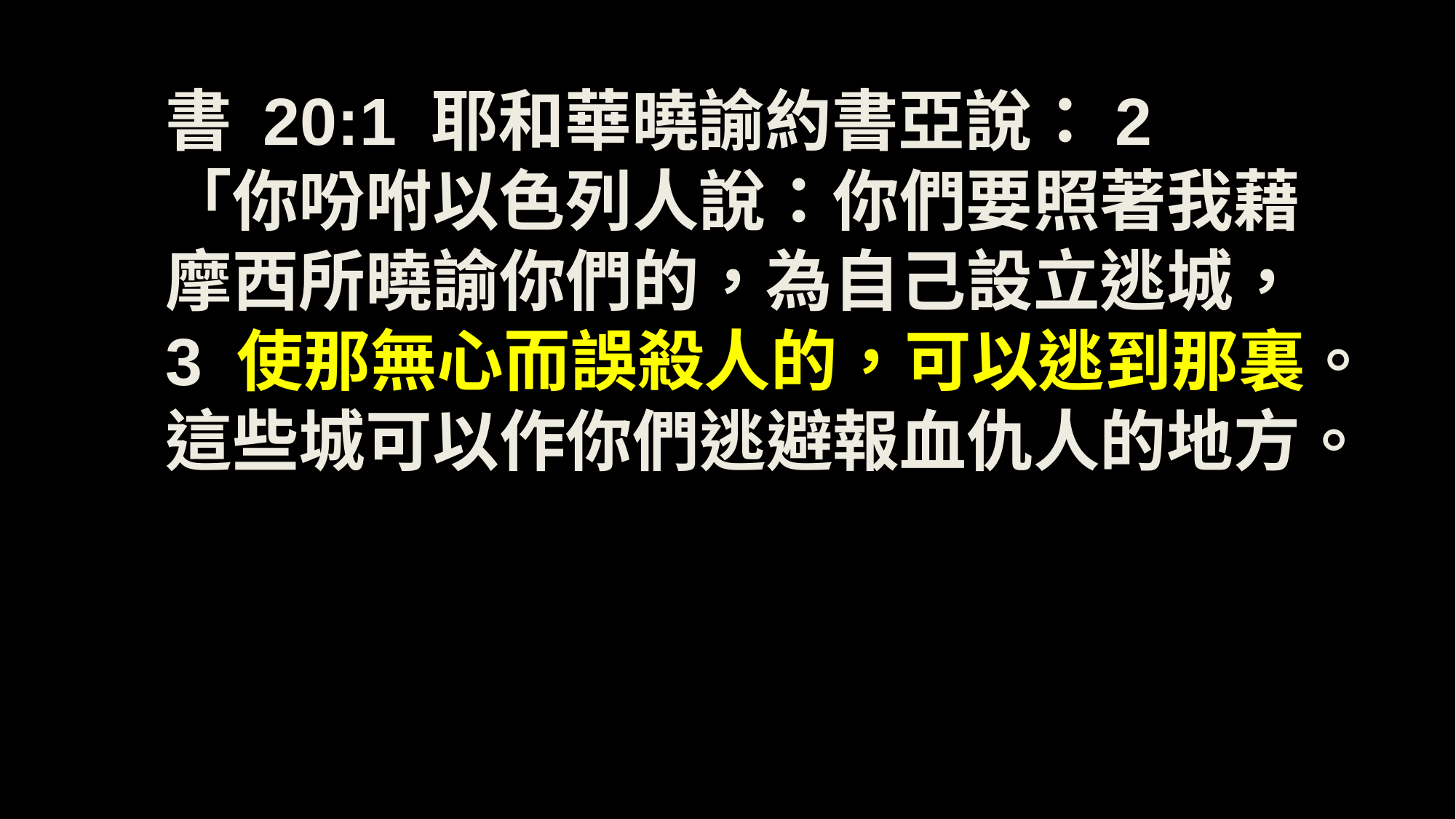

書 20:1 耶和華曉諭約書亞說：2 「你吩咐以色列人說：你們要照著我藉摩西所曉諭你們的，為自己設立逃城，3 使那無心而誤殺人的，可以逃到那裏。這些城可以作你們逃避報血仇人的地方。